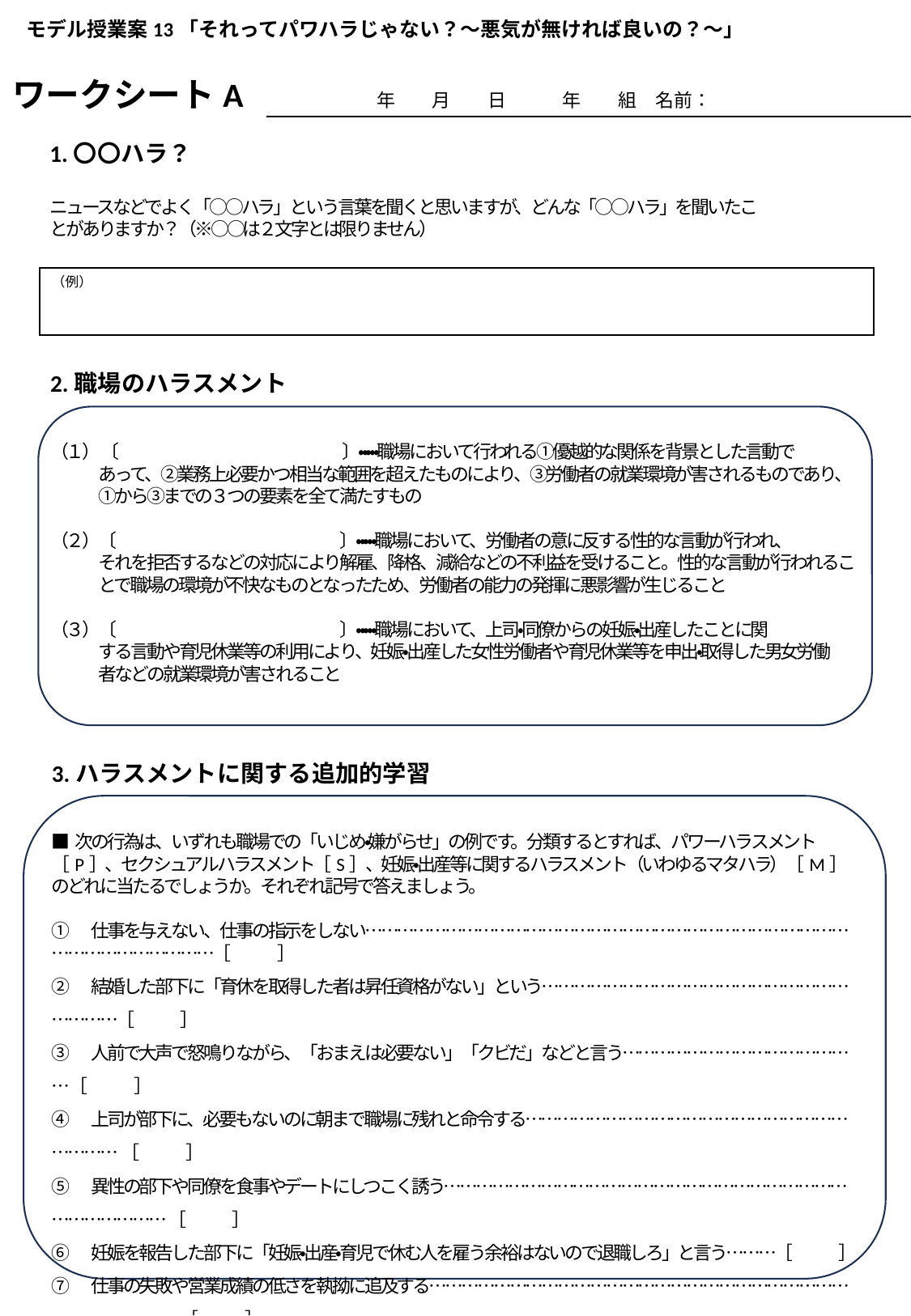

ワークシートA　　　　年　　月　　日　　　年　　組　名前：
モデル授業案13「それってパワハラじゃない？〜悪気が無ければ良いの？〜」
1.〇〇ハラ？

ニュースなどでよく「○○ハラ」という言葉を聞くと思いますが、どんな「○○ハラ」を聞いたこ
とがありますか？（※○○は２文字とは限りません）
（例）
2.職場のハラスメント

（１）〔　　　　　　　　　　　　　　〕・・・・・職場において行われる①優越的な関係を背景とした言動で
　　　あって、②業務上必要かつ相当な範囲を超えたものにより、③労働者の就業環境が害されるものであり、
　　　①から③までの３つの要素を全て満たすもの

（２）〔　　　　　　　　　　　　　　〕・・・・・職場において、労働者の意に反する性的な言動が行われ、
　　　それを拒否するなどの対応により解雇、降格、減給などの不利益を受けること。性的な言動が行われるこ
　　　とで職場の環境が不快なものとなったため、労働者の能力の発揮に悪影響が生じること

（３）〔　　　　　　　　　　　　　　〕・・・・・職場において、上司・同僚からの妊娠・出産したことに関
　　　する言動や育児休業等の利用により、妊娠・出産した女性労働者や育児休業等を申出・取得した男女労働
　　　者などの就業環境が害されること

3.ハラスメントに関する追加的学習

■次の行為は、いずれも職場での「いじめ・嫌がらせ」の例です。分類するとすれば、パワーハラスメント［P］、セクシュアルハラスメント［S］、妊娠・出産等に関するハラスメント（いわゆるマタハラ）［M］のどれに当たるでしょうか。それぞれ記号で答えましょう。

①　仕事を与えない、仕事の指示をしない…………………………………………………………………………………………………………［　　　］
②　結婚した部下に「育休を取得した者は昇任資格がない」という……………………………………………………………［　　　］
③　人前で大声で怒鳴りながら、「おまえは必要ない」「クビだ」などと言う……………………………………… ［　　　］
④　上司が部下に、必要もないのに朝まで職場に残れと命令する………………………………………………………………   ［　　　］
⑤　異性の部下や同僚を食事やデートにしつこく誘う……………………………………………………………………………………  ［　　　］
⑥　妊娠を報告した部下に「妊娠・出産・育児で休む人を雇う余裕はないので退職しろ」と言う………［　　　］
⑦　仕事の失敗や営業成績の低さを執拗に追及する…………………………………………………………………………………………［　　　］
⑧　職場で性的な雑誌を見る。パソコンの壁紙が肌の露出が高い写真になっていて、他人から見える［　　　］
⑨　経理担当なのに、一人だけ毎日のように草むしりや倉庫整理をさせる………………………………………………   ［　　　］
⑩　男性が女性の同僚に体のスリーサイズを聞く……………………………………………………………………………………………    ［　　　］